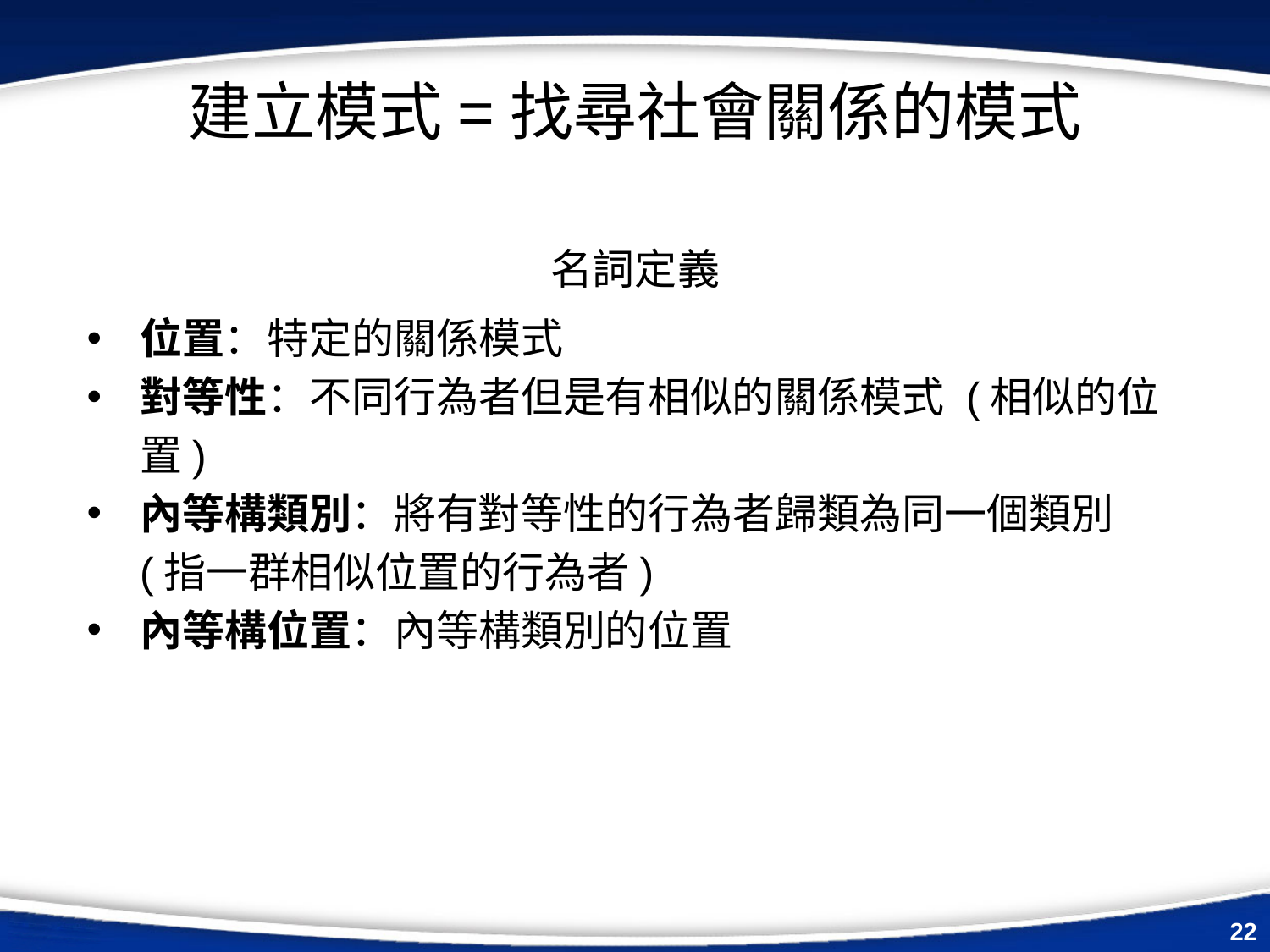

# 建立模式=找尋社會關係的模式
名詞定義
位置：特定的關係模式
對等性：不同行為者但是有相似的關係模式 (相似的位置)
內等構類別：將有對等性的行為者歸類為同一個類別 (指一群相似位置的行為者)
內等構位置：內等構類別的位置
22